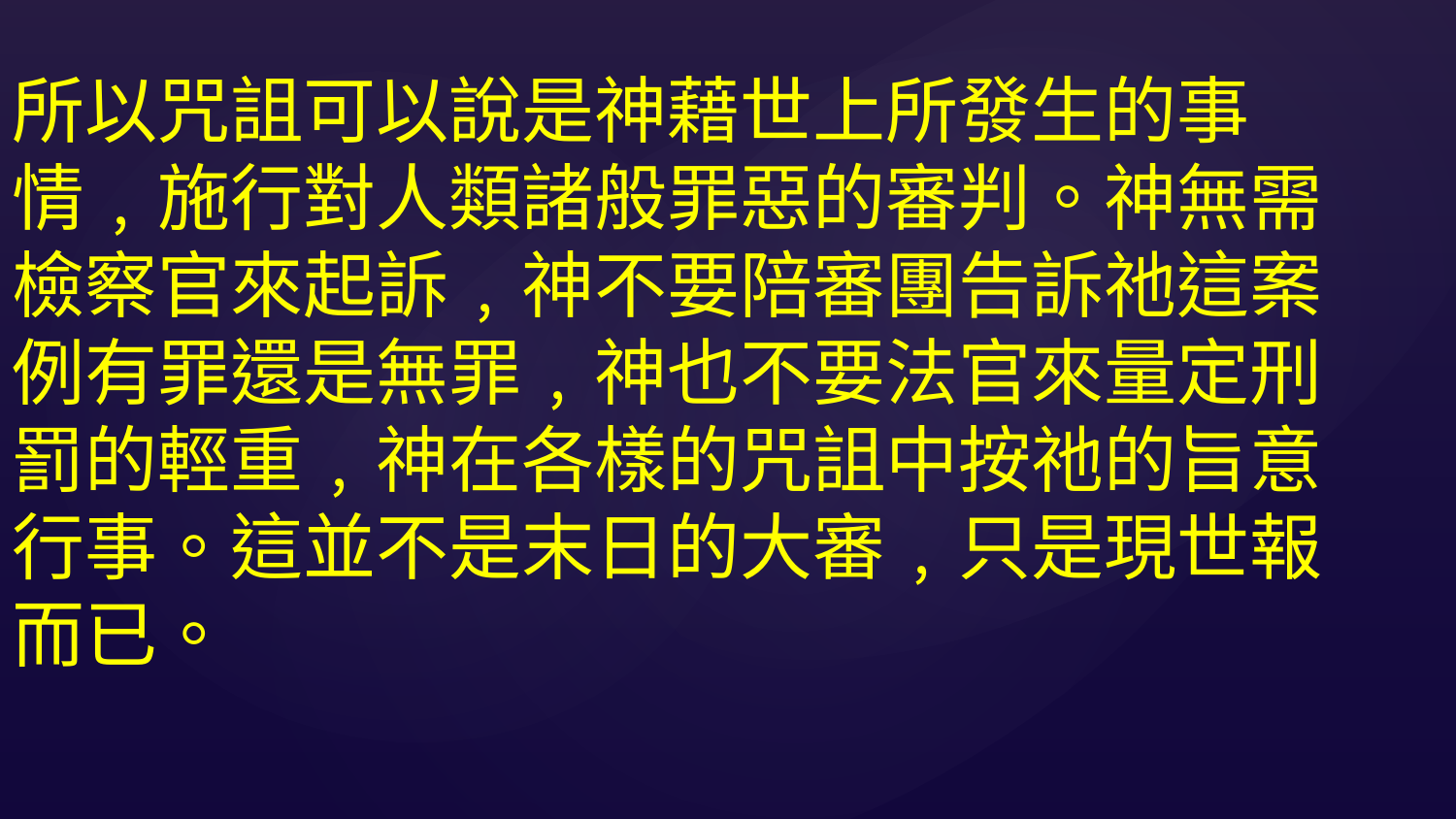

所以咒詛可以說是神藉世上所發生的事情﹐施行對人類諸般罪惡的審判。神無需檢察官來起訴﹐神不要陪審團告訴祂這案例有罪還是無罪﹐神也不要法官來量定刑罰的輕重﹐神在各樣的咒詛中按祂的旨意行事。這並不是末日的大審﹐只是現世報而已。